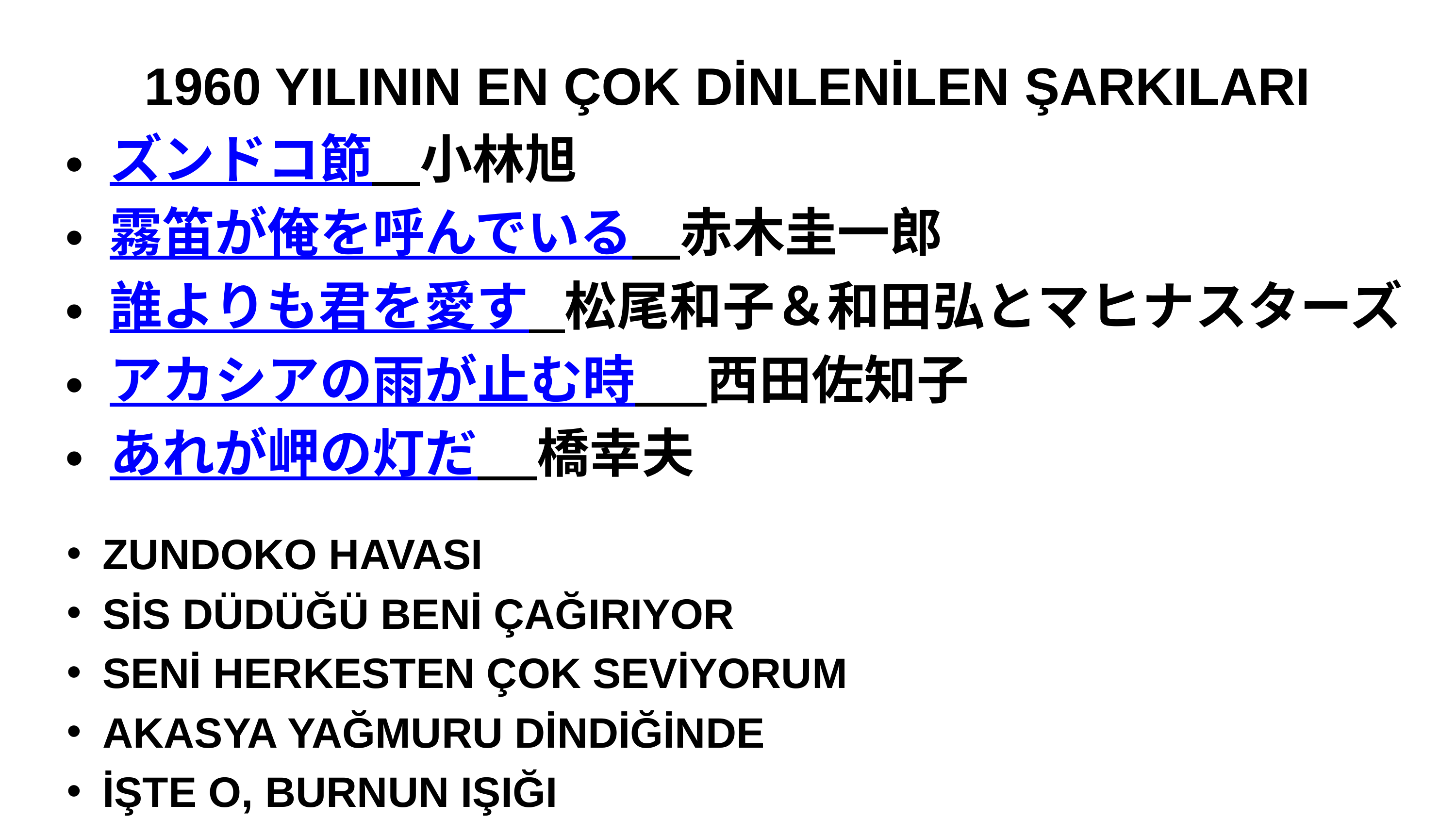

1960 YILININ EN ÇOK DİNLENİLEN ŞARKILARI
ズンドコ節    小林旭
霧笛が俺を呼んでいる    赤木圭一郎
誰よりも君を愛す   松尾和子＆和田弘とマヒナスターズ
アカシアの雨が止む時      西田佐知子
あれが岬の灯だ     橋幸夫
ZUNDOKO HAVASI
SİS DÜDÜĞÜ BENİ ÇAĞIRIYOR
SENİ HERKESTEN ÇOK SEVİYORUM
AKASYA YAĞMURU DİNDİĞİNDE
İŞTE O, BURNUN IŞIĞI